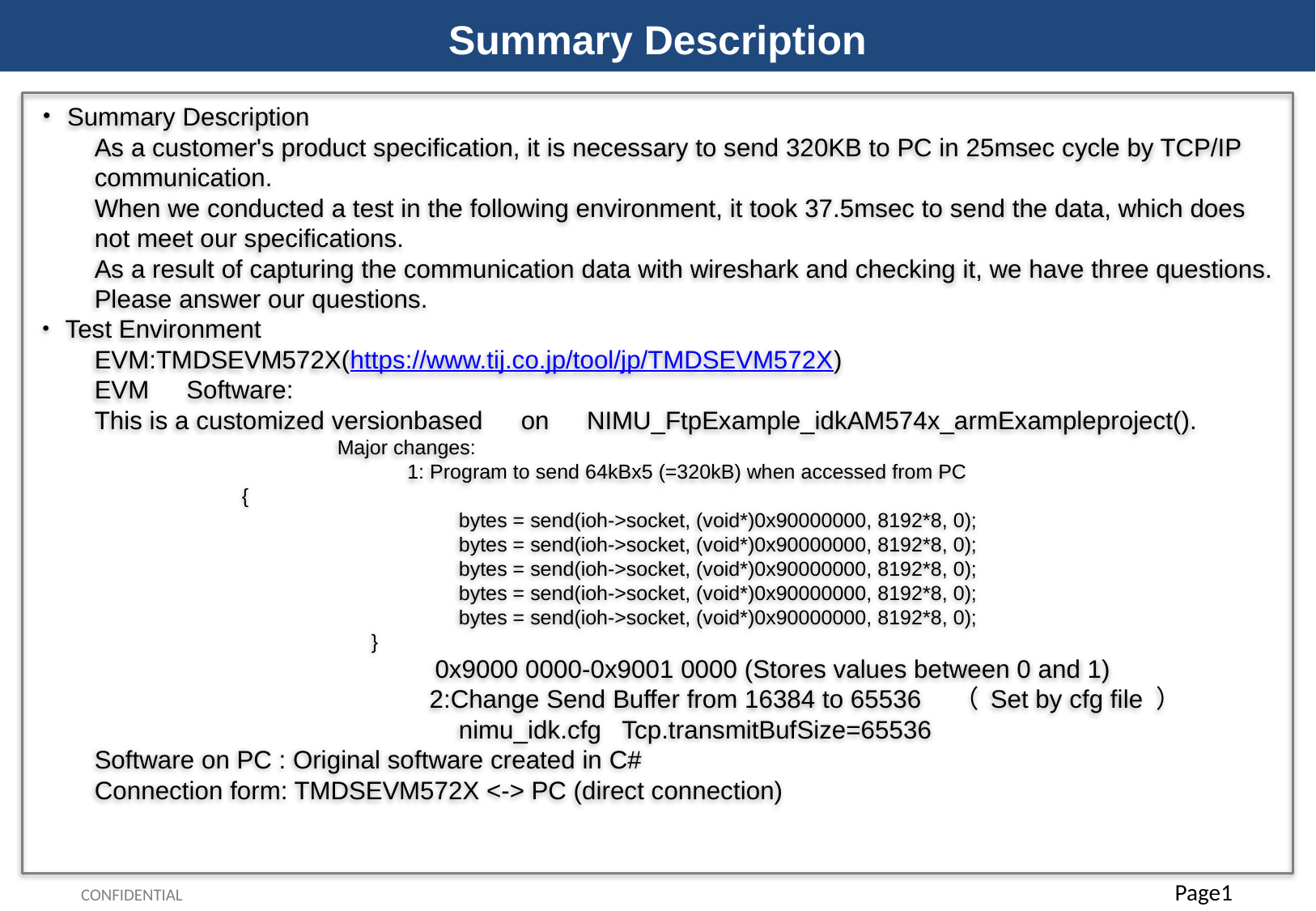

Summary Description
・Summary Description
As a customer's product specification, it is necessary to send 320KB to PC in 25msec cycle by TCP/IP communication.
When we conducted a test in the following environment, it took 37.5msec to send the data, which does not meet our specifications.
As a result of capturing the communication data with wireshark and checking it, we have three questions.
Please answer our questions.
・Test Environment
EVM:TMDSEVM572X(https://www.tij.co.jp/tool/jp/TMDSEVM572X)
EVM　Software:
This is a customized versionbased　on　NIMU_FtpExample_idkAM574x_armExampleproject().
		Major changes:
		　　　 1: Program to send 64kBx5 (=320kB) when accessed from PC
                          {
			bytes = send(ioh->socket, (void*)0x90000000, 8192*8, 0);
		          	bytes = send(ioh->socket, (void*)0x90000000, 8192*8, 0);
		          	bytes = send(ioh->socket, (void*)0x90000000, 8192*8, 0);
		　　　　　	bytes = send(ioh->socket, (void*)0x90000000, 8192*8, 0);
		          	bytes = send(ioh->socket, (void*)0x90000000, 8192*8, 0);
		      }
　　　　　　　　　　　　　 0x9000 0000-0x9001 0000 (Stores values between 0 and 1)
　　　　　　　　　　　　　2:Change Send Buffer from 16384 to 65536　（ Set by cfg file ）
			nimu_idk.cfg   Tcp.transmitBufSize=65536
Software on PC : Original software created in C#
Connection form: TMDSEVM572X <-> PC (direct connection)